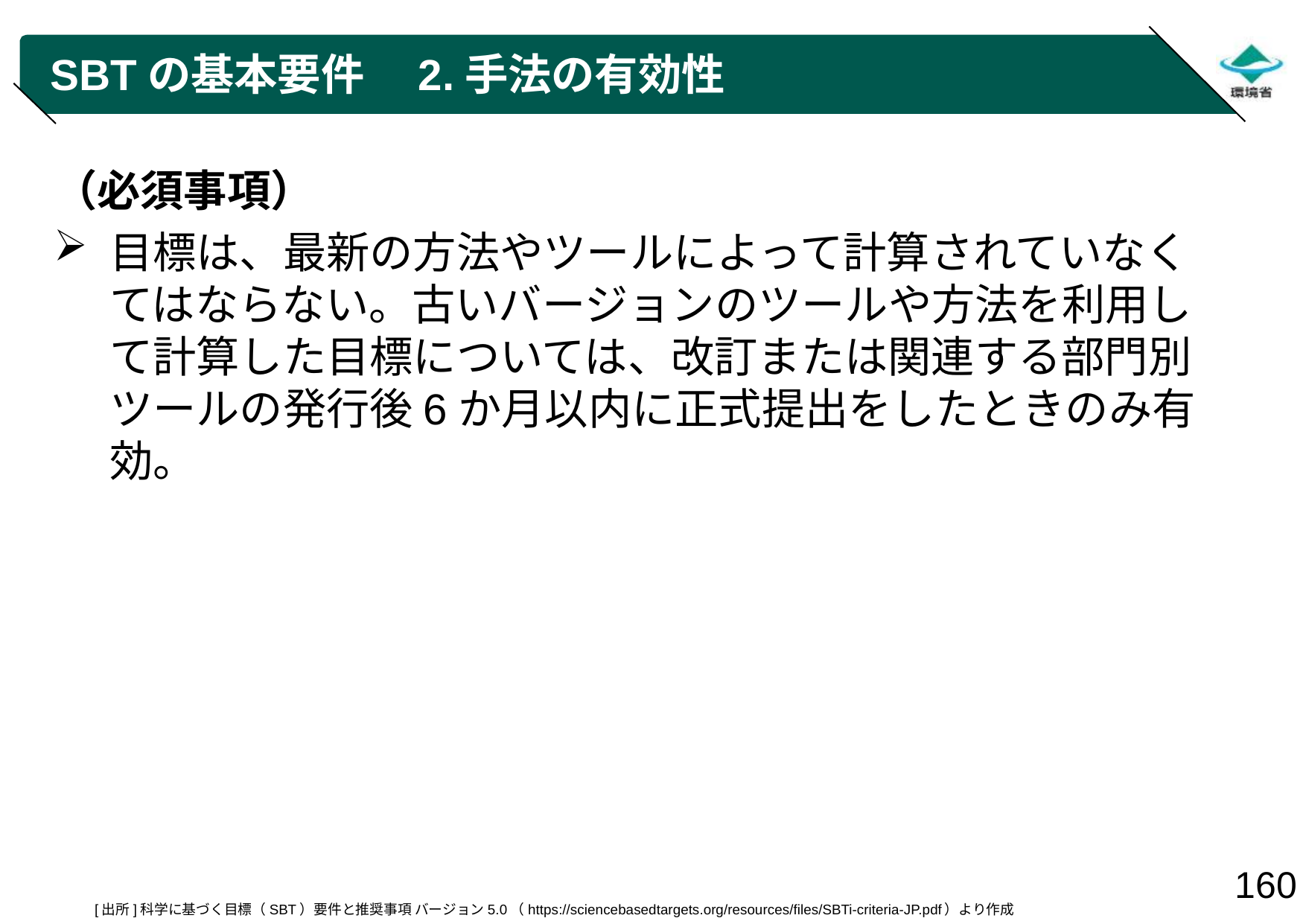

# SBTの基本要件　2.手法の有効性
（必須事項）
目標は、最新の方法やツールによって計算されていなくてはならない。古いバージョンのツールや方法を利用して計算した目標については、改訂または関連する部門別ツールの発行後6か月以内に正式提出をしたときのみ有効。
[出所]科学に基づく目標（SBT）要件と推奨事項 バージョン5.0（https://sciencebasedtargets.org/resources/files/SBTi-criteria-JP.pdf）より作成